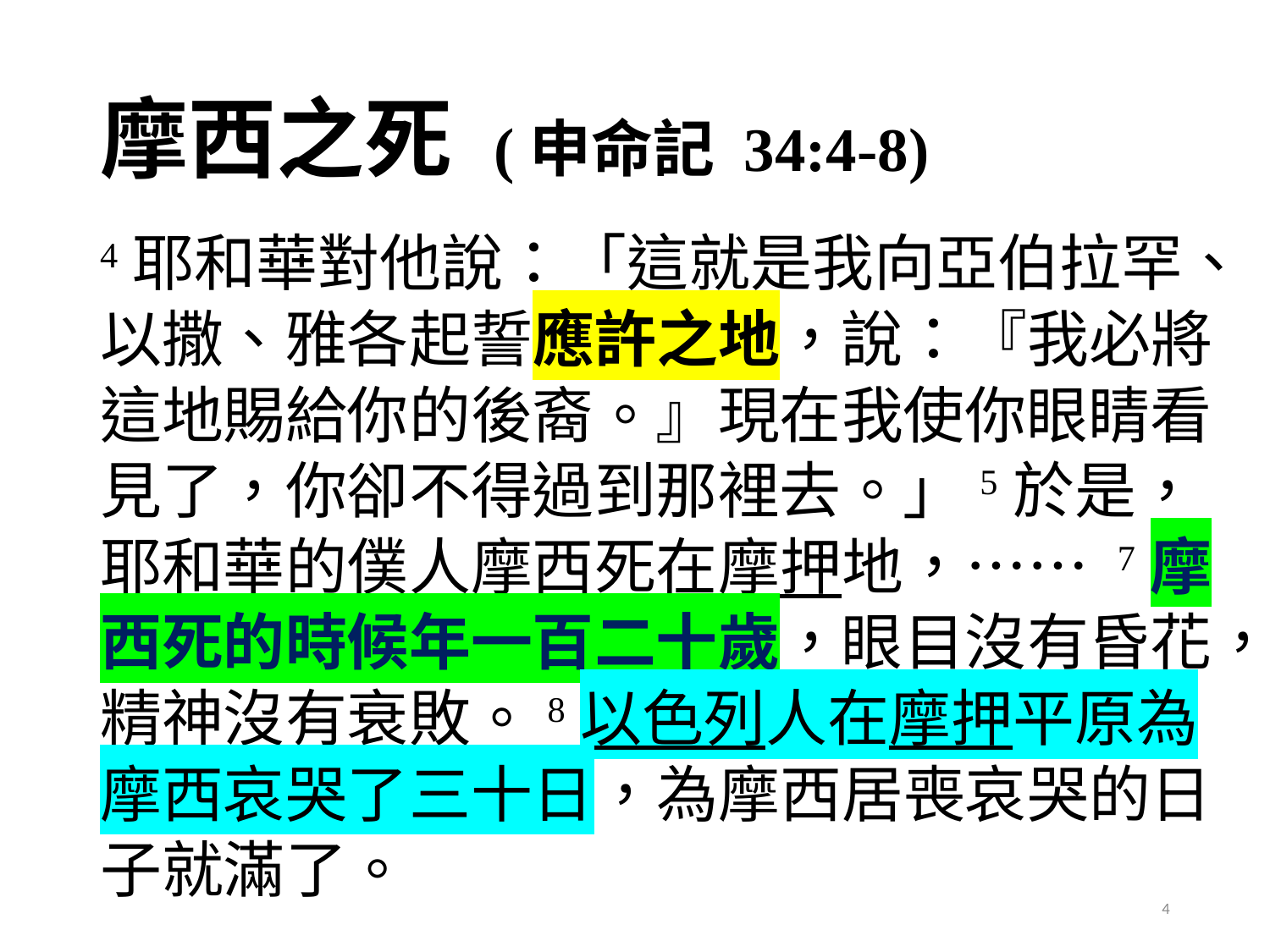

# 摩西之死 (申命記 34:4-8)
4耶和華對他說：「這就是我向亞伯拉罕、以撒、雅各起誓應許之地，說：『我必將這地賜給你的後裔。』現在我使你眼睛看見了，你卻不得過到那裡去。」5於是，耶和華的僕人摩西死在摩押地，…… 7摩西死的時候年一百二十歲，眼目沒有昏花，精神沒有衰敗。8以色列人在摩押平原為摩西哀哭了三十日，為摩西居喪哀哭的日子就滿了。
4